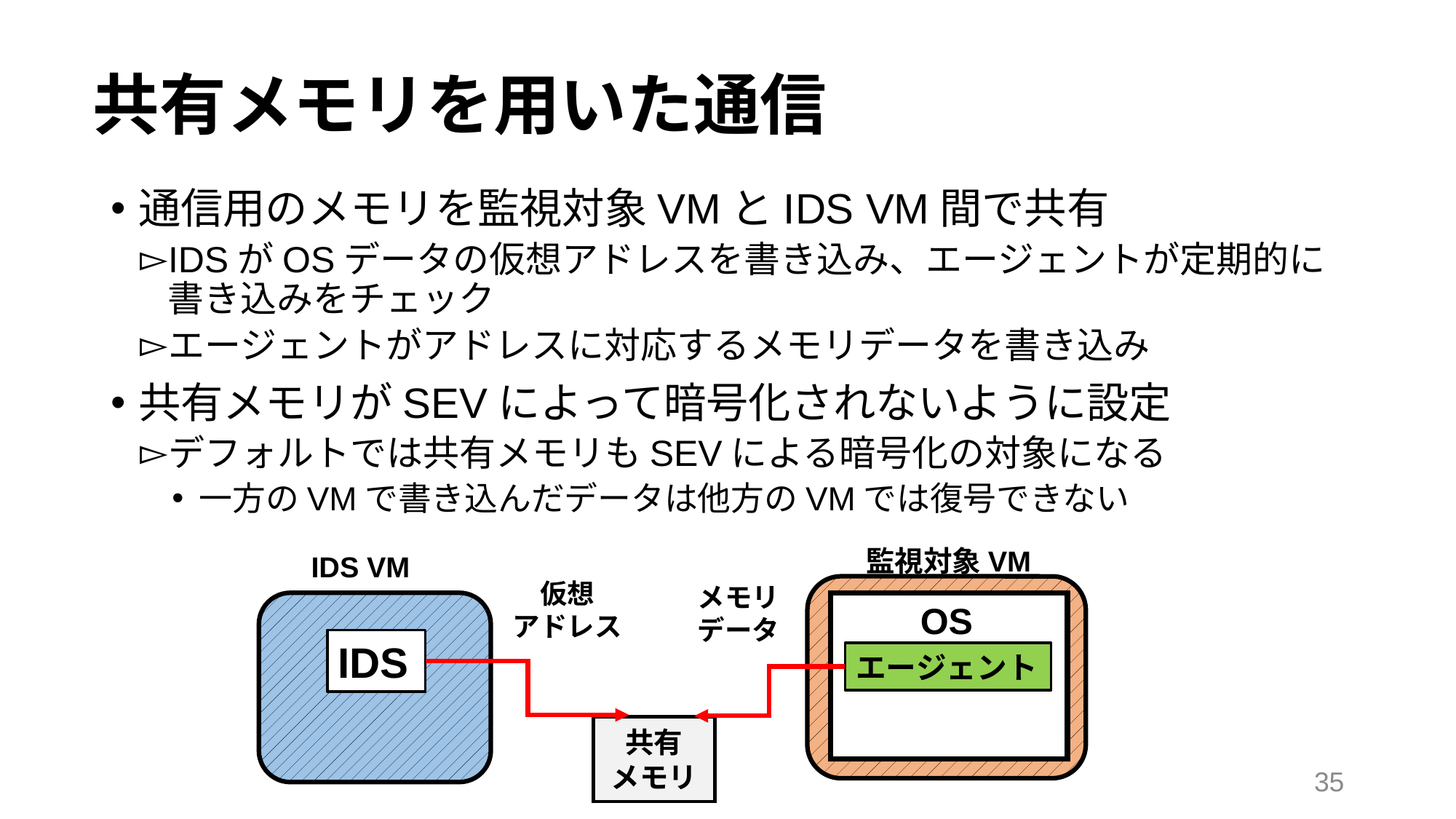

# 共有メモリを用いた通信
通信用のメモリを監視対象VMとIDS VM間で共有
IDSがOSデータの仮想アドレスを書き込み、エージェントが定期的に書き込みをチェック
エージェントがアドレスに対応するメモリデータを書き込み
共有メモリがSEVによって暗号化されないように設定
デフォルトでは共有メモリもSEVによる暗号化の対象になる
一方のVMで書き込んだデータは他方のVMでは復号できない

監視対象VM
IDS VM
仮想
アドレス
メモリ
データ

OS
IDS
エージェント
共有
メモリ
35